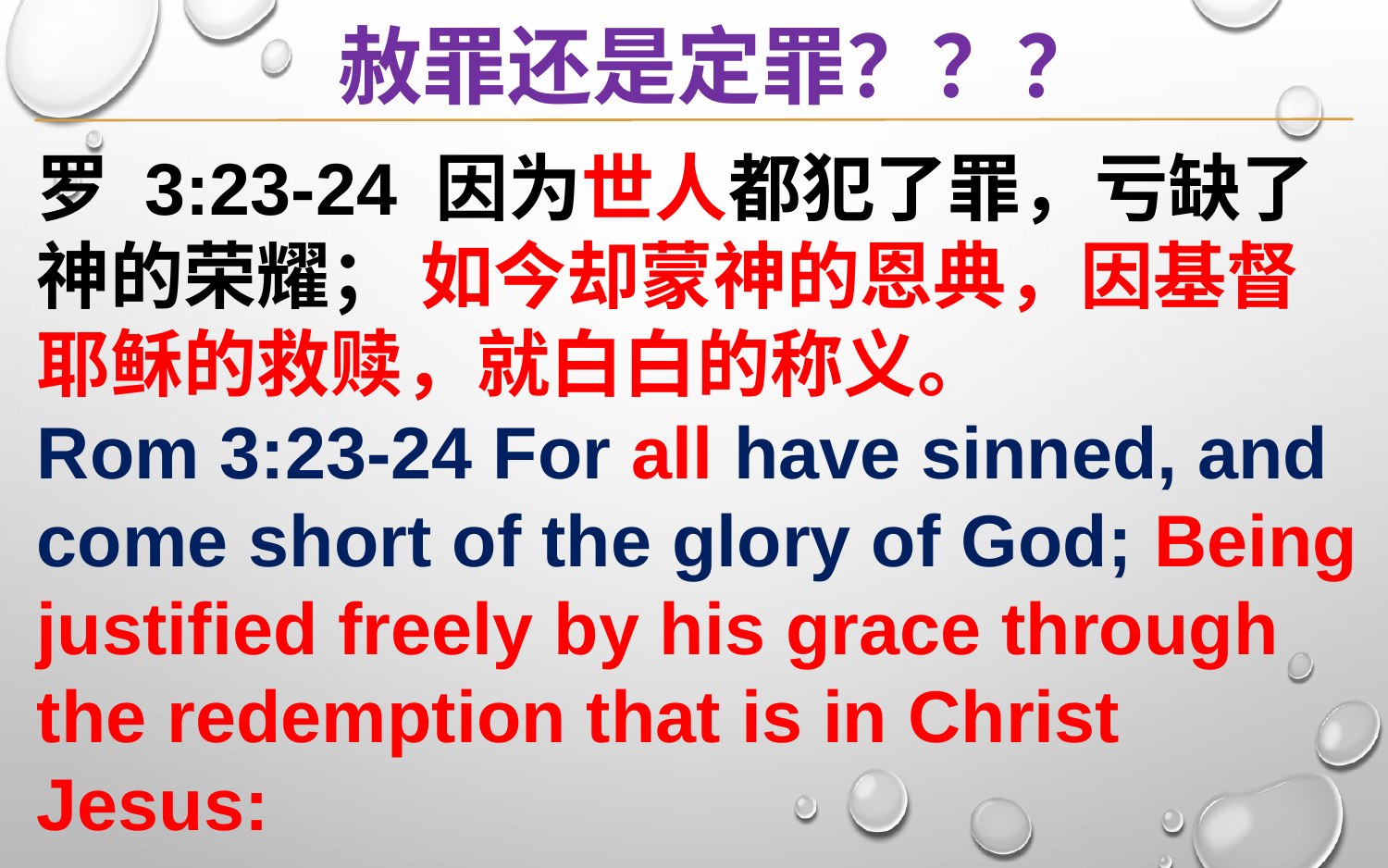

赦罪还是定罪？？？
罗 3:23-24 因为世人都犯了罪，亏缺了神的荣耀； 如今却蒙神的恩典，因基督耶稣的救赎，就白白的称义。
Rom 3:23-24 For all have sinned, and come short of the glory of God; Being justified freely by his grace through the redemption that is in Christ Jesus: